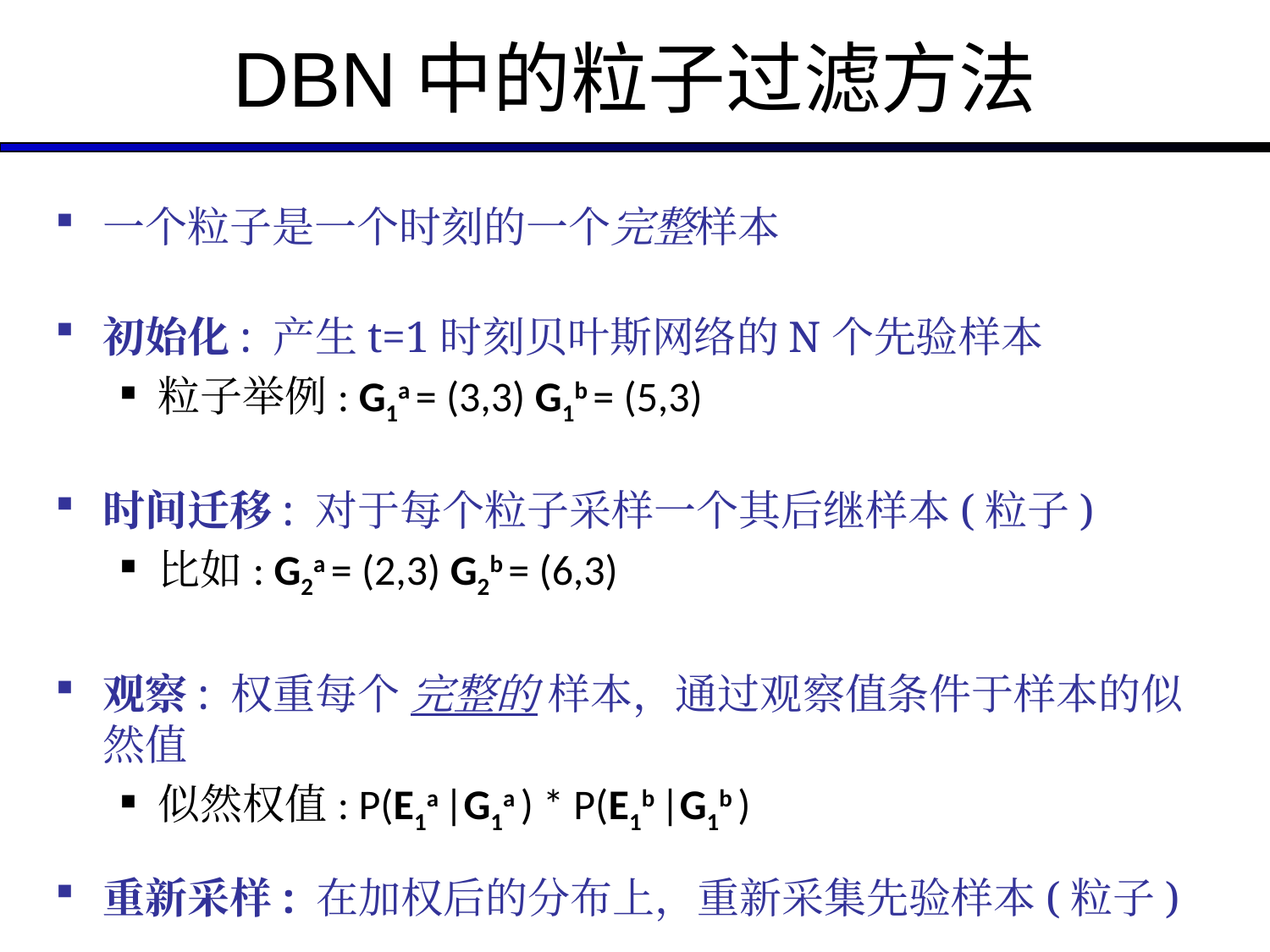

# DBN中的粒子过滤方法
一个粒子是一个时刻的一个完整样本

初始化: 产生t=1时刻贝叶斯网络的N个先验样本
粒子举例: G1a = (3,3) G1b = (5,3)

时间迁移: 对于每个粒子采样一个其后继样本(粒子)
比如: G2a = (2,3) G2b = (6,3)

观察: 权重每个 完整的 样本，通过观察值条件于样本的似然值
似然权值: P(E1a |G1a ) * P(E1b |G1b )

重新采样: 在加权后的分布上，重新采集先验样本(粒子)